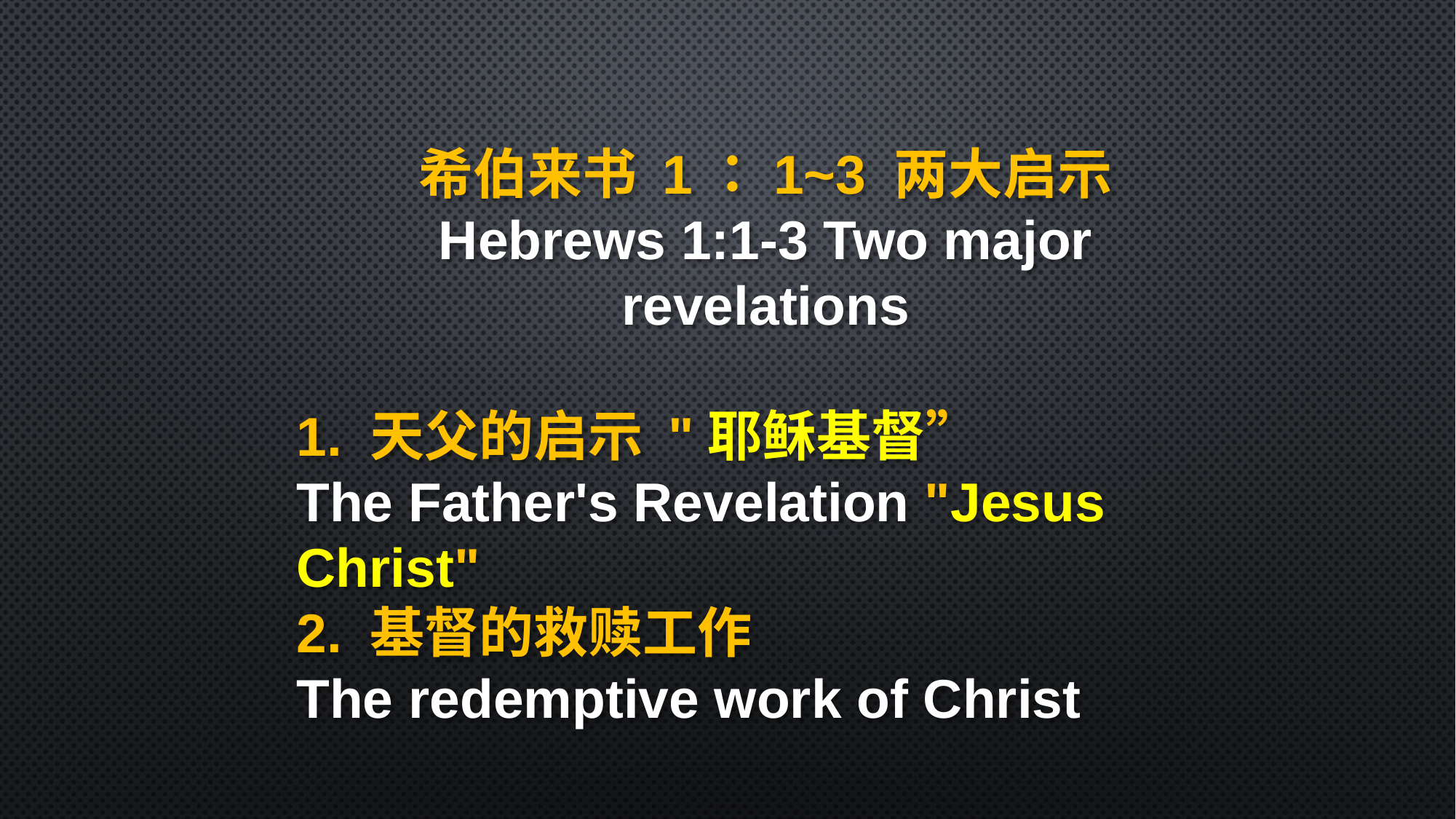

希伯来书 1：1~3 两大启示
Hebrews 1:1-3 Two major revelations

1. 天父的启示 "耶稣基督”
The Father's Revelation "Jesus Christ"
2. 基督的救赎工作
The redemptive work of Christ